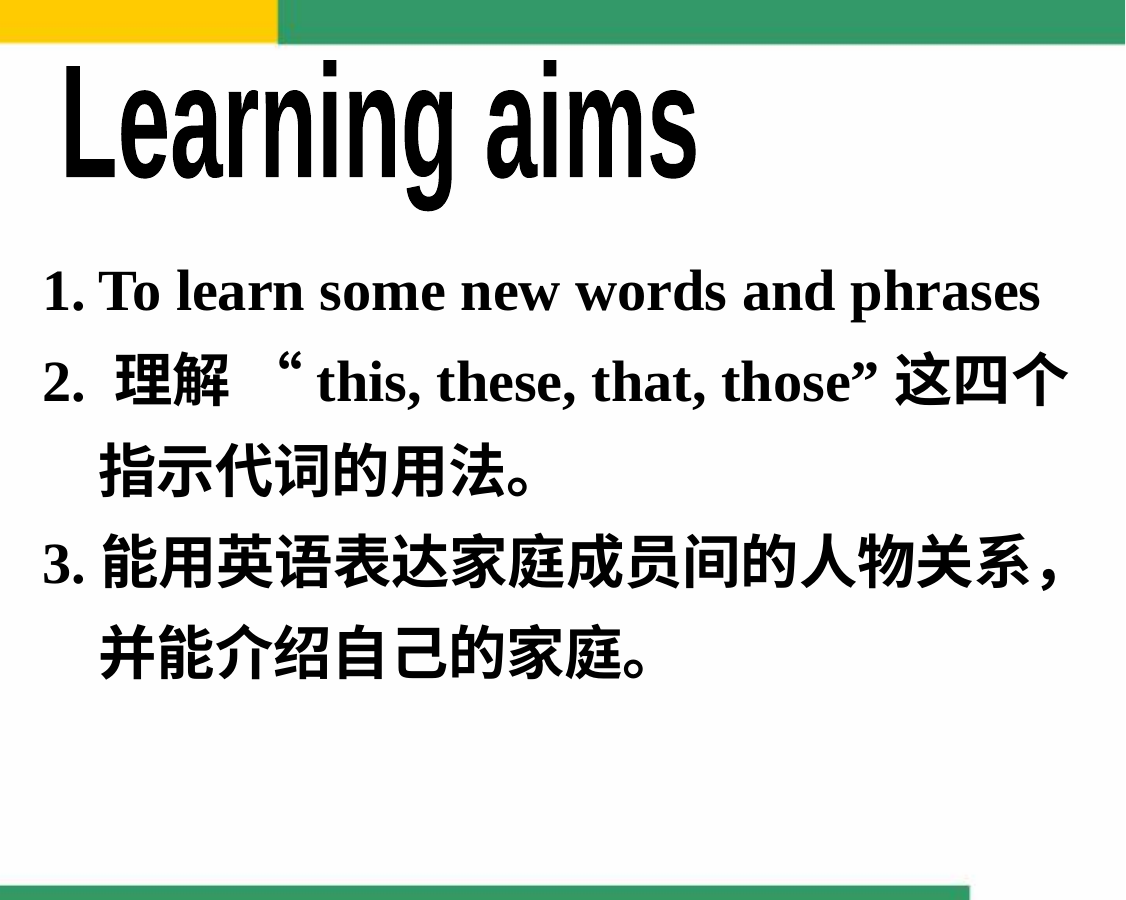

Learning aims
To learn some new words and phrases
2. 理解 “this, these, that, those”这四个指示代词的用法。
3.能用英语表达家庭成员间的人物关系，并能介绍自己的家庭。